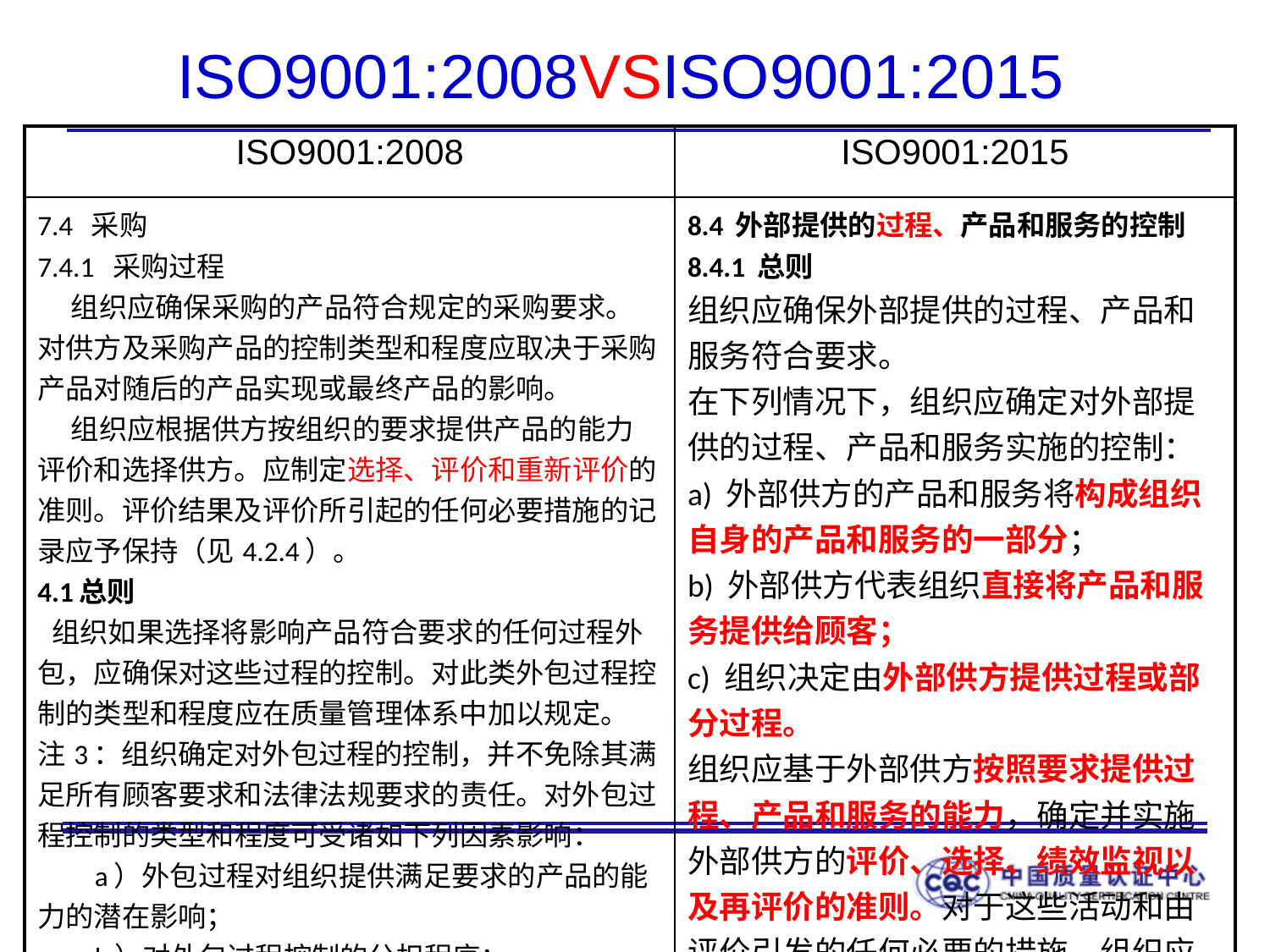

# ISO9001:2008VSISO9001:2015
| ISO9001:2008 | ISO9001:2015 |
| --- | --- |
| 7.4 采购 7.4.1 采购过程 组织应确保采购的产品符合规定的采购要求。对供方及采购产品的控制类型和程度应取决于采购产品对随后的产品实现或最终产品的影响。 组织应根据供方按组织的要求提供产品的能力评价和选择供方。应制定选择、评价和重新评价的准则。评价结果及评价所引起的任何必要措施的记录应予保持（见4.2.4）。 4.1总则 组织如果选择将影响产品符合要求的任何过程外包，应确保对这些过程的控制。对此类外包过程控制的类型和程度应在质量管理体系中加以规定。 注3：组织确定对外包过程的控制，并不免除其满足所有顾客要求和法律法规要求的责任。对外包过程控制的类型和程度可受诸如下列因素影响： 　a）外包过程对组织提供满足要求的产品的能力的潜在影响； 　b）对外包过程控制的分担程序； c）通过应用7.4实现所需控制的能力。 | 8.4 外部提供的过程、产品和服务的控制 8.4.1 总则 组织应确保外部提供的过程、产品和服务符合要求。 在下列情况下，组织应确定对外部提供的过程、产品和服务实施的控制： a) 外部供方的产品和服务将构成组织自身的产品和服务的一部分； b) 外部供方代表组织直接将产品和服务提供给顾客； c) 组织决定由外部供方提供过程或部分过程。 组织应基于外部供方按照要求提供过程、产品和服务的能力，确定并实施外部供方的评价、选择、绩效监视以及再评价的准则。对于这些活动和由评价引发的任何必要的措施，组织应保留成文信息。 |
186